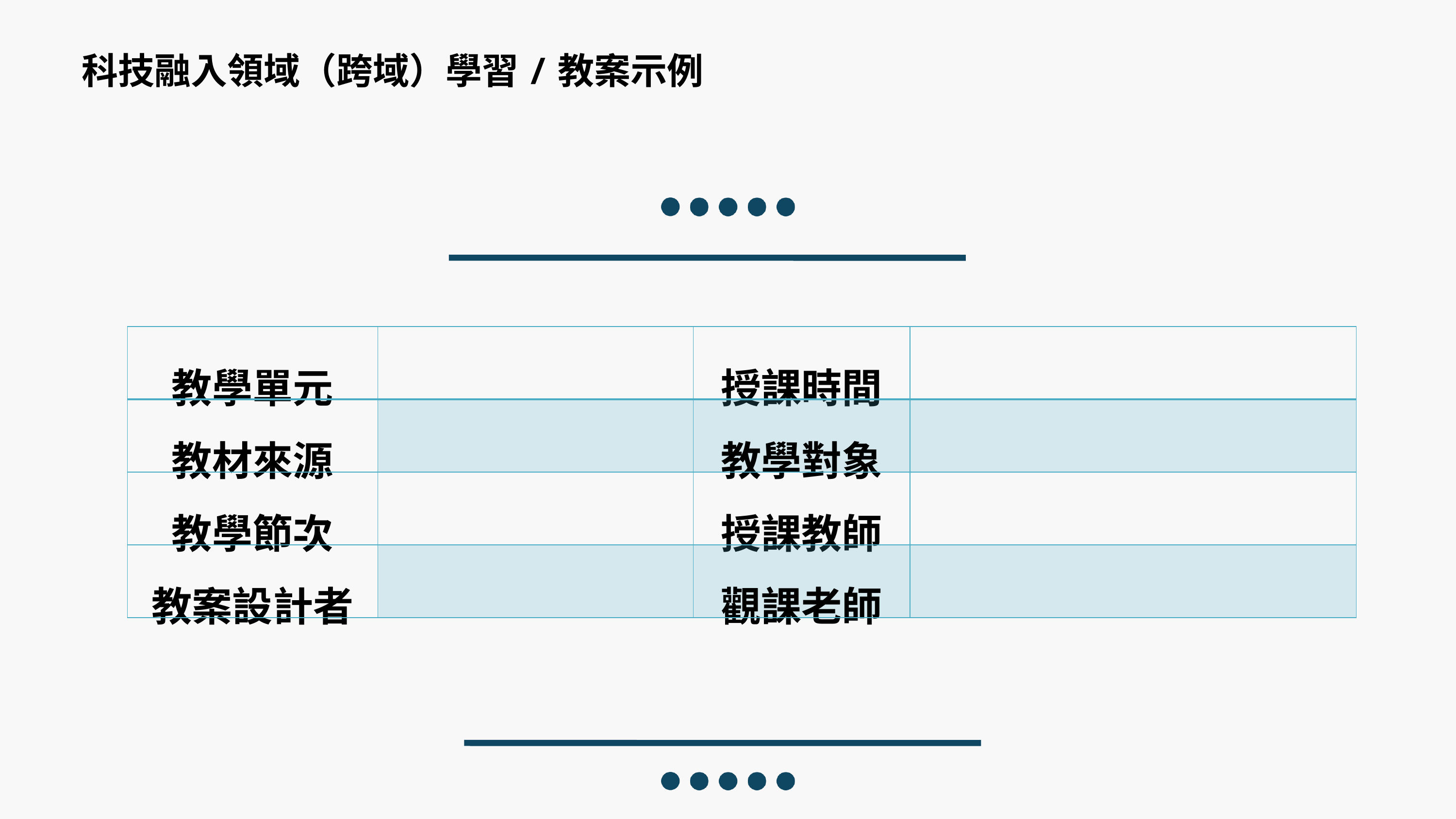

科技融入領域（跨域）學習/教案示例

| 教學單元 |  | 授課時間 |  |
| --- | --- | --- | --- |
| 教材來源 |  | 教學對象 |  |
| 教學節次 |  | 授課教師 |  |
| 教案設計者 |  | 觀課老師 |  |